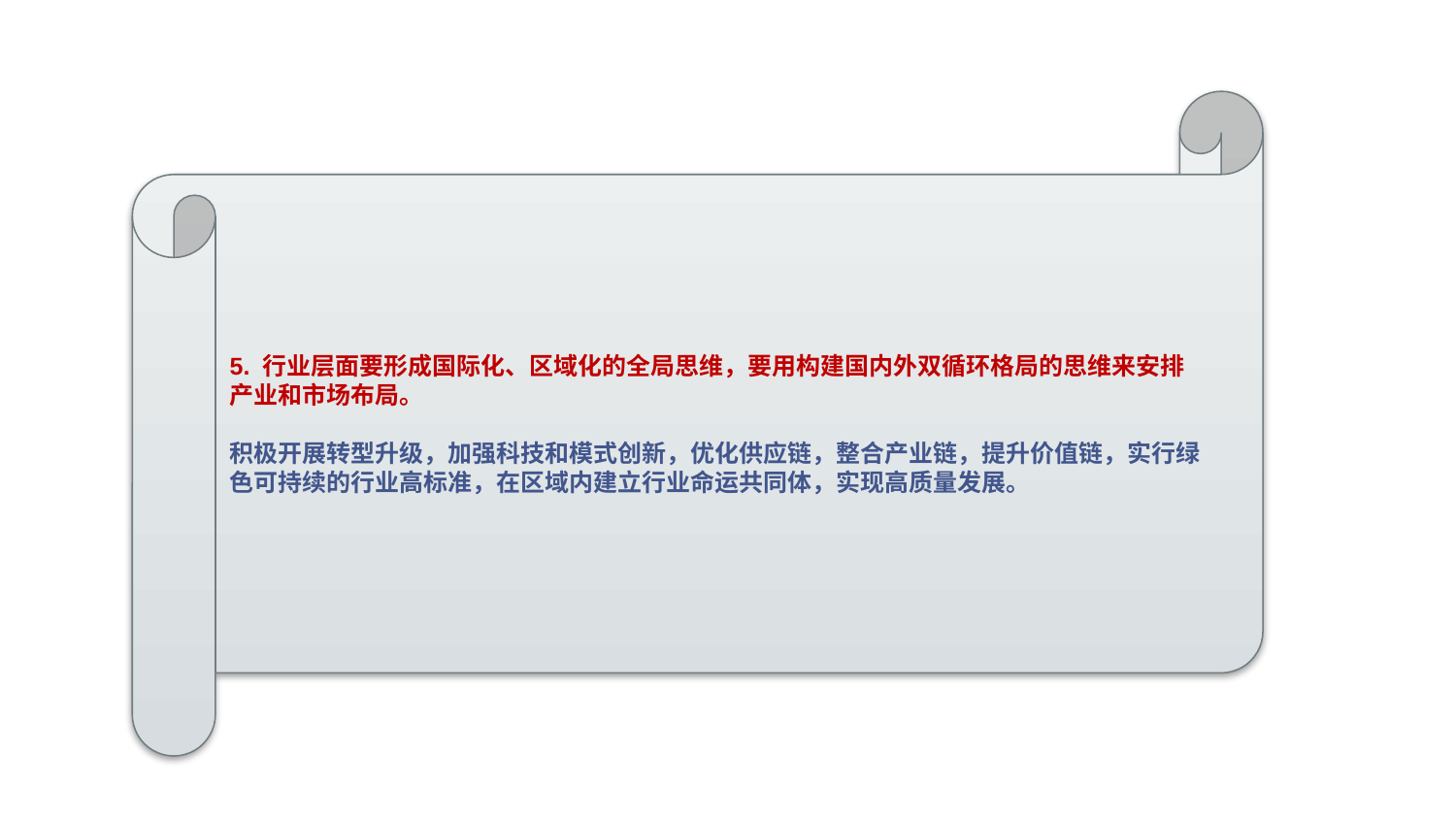

#
5. 行业层面要形成国际化、区域化的全局思维，要用构建国内外双循环格局的思维来安排产业和市场布局。

积极开展转型升级，加强科技和模式创新，优化供应链，整合产业链，提升价值链，实行绿色可持续的行业高标准，在区域内建立行业命运共同体，实现高质量发展。